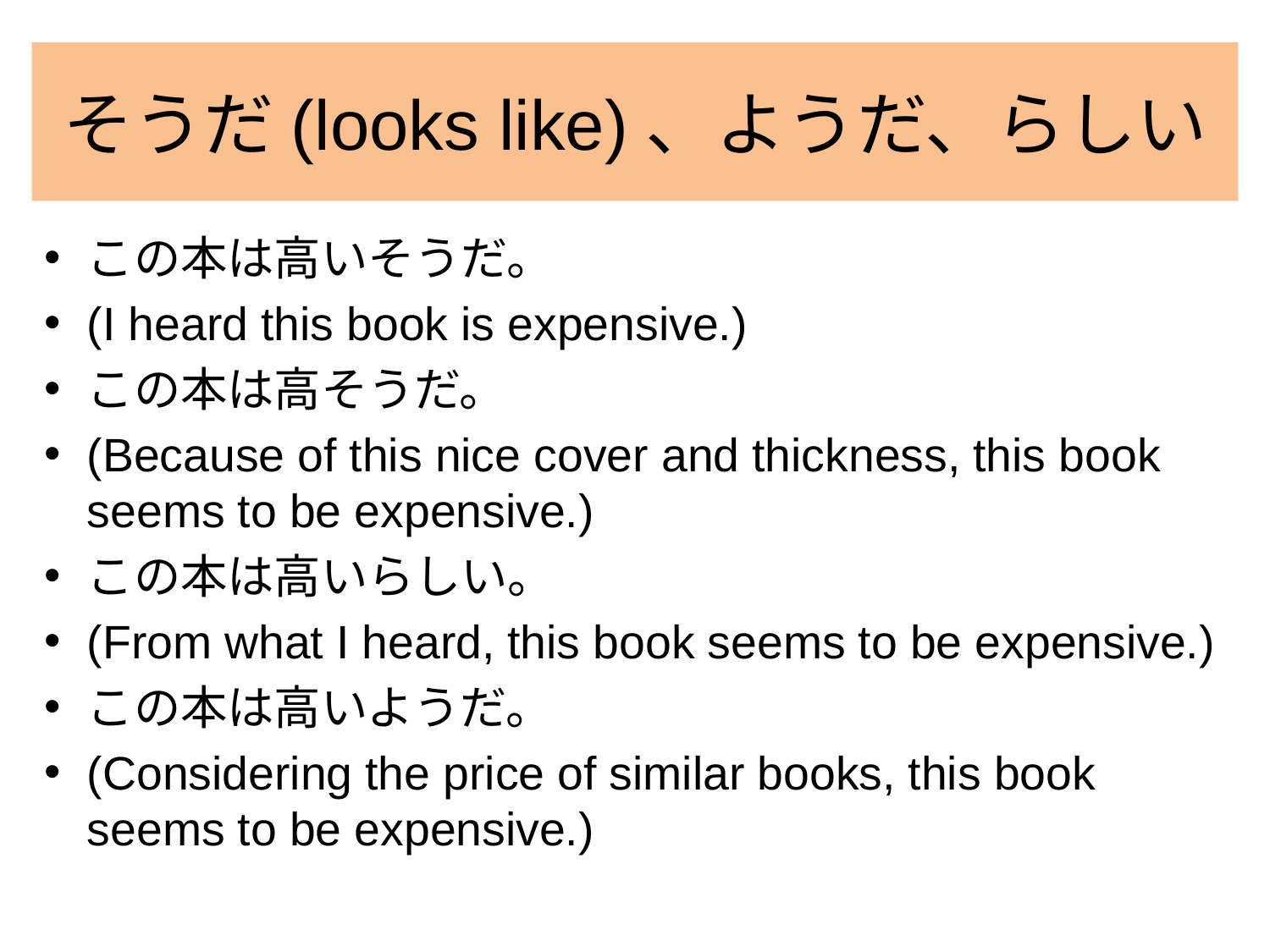

# そうだ(looks like)、ようだ、らしい
この本は高いそうだ。
(I heard this book is expensive.)
この本は高そうだ。
(Because of this nice cover and thickness, this book seems to be expensive.)
この本は高いらしい。
(From what I heard, this book seems to be expensive.)
この本は高いようだ。
(Considering the price of similar books, this book seems to be expensive.)